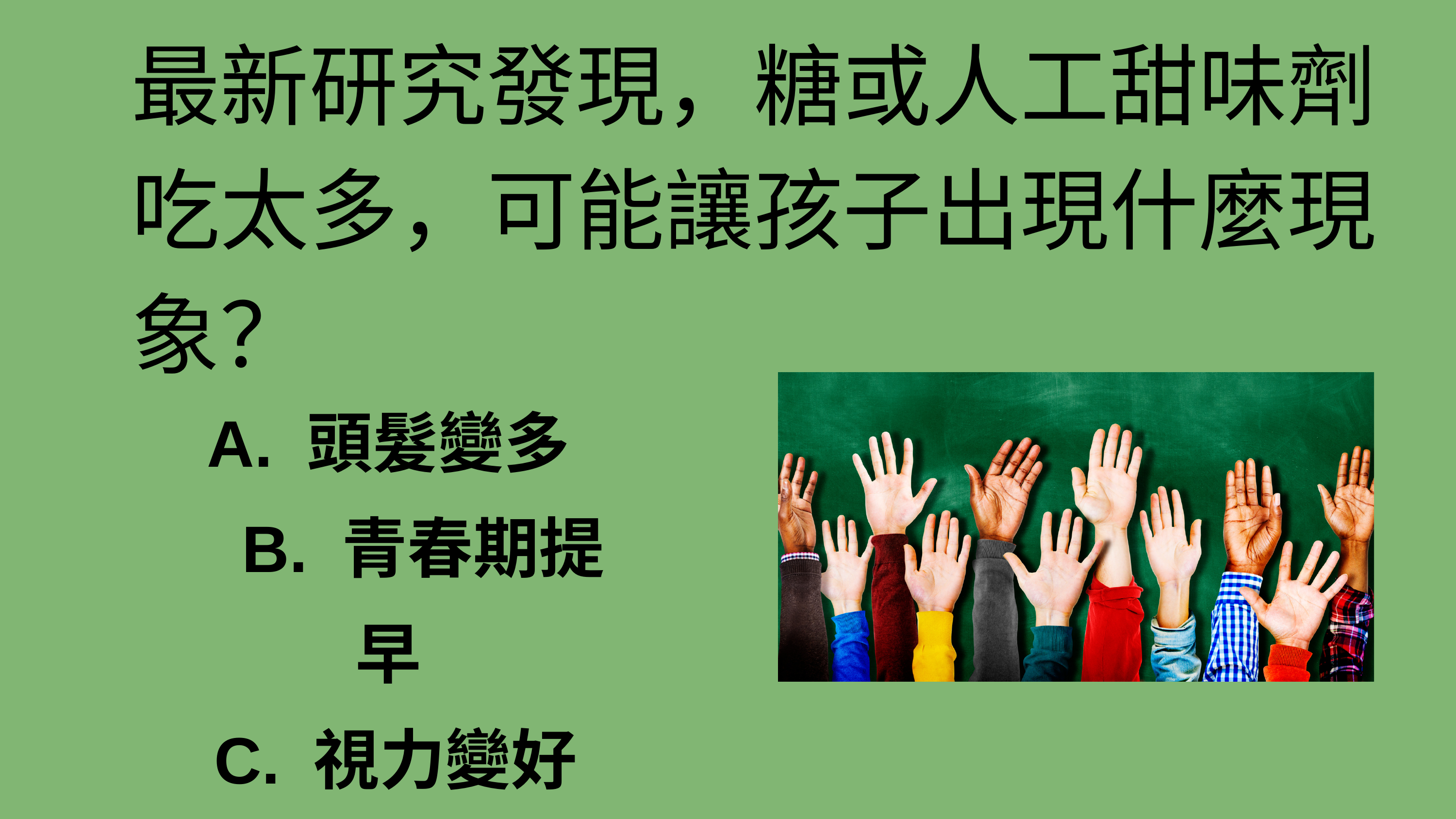

最新研究發現，糖或人工甜味劑吃太多，可能讓孩子出現什麼現象？

A. 頭髮變多
   B. 青春期提早
   C. 視力變好
   D. 注意力集中